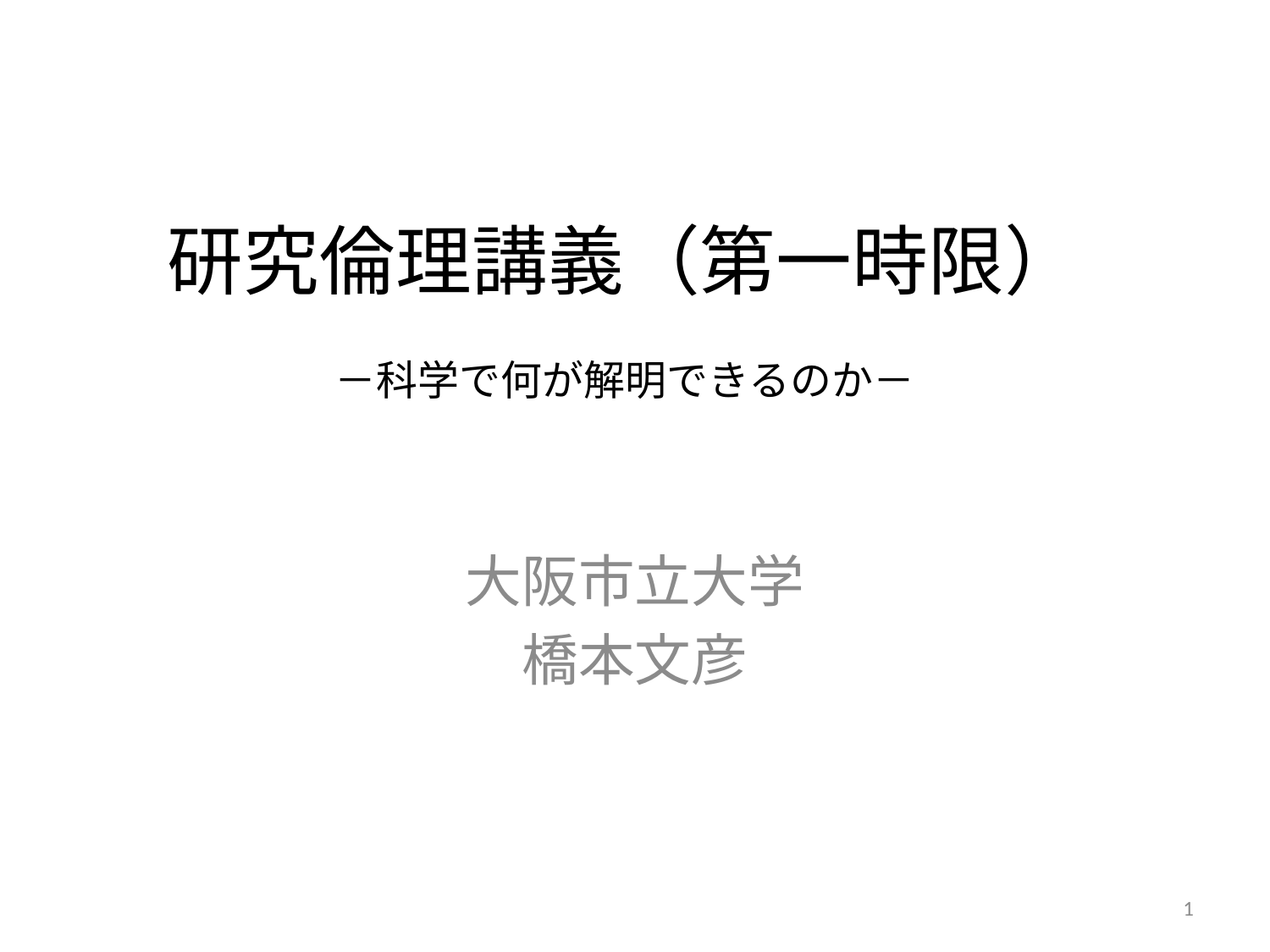

# 研究倫理講義（第一時限） －科学で何が解明できるのか－
大阪市立大学
橋本文彦
1